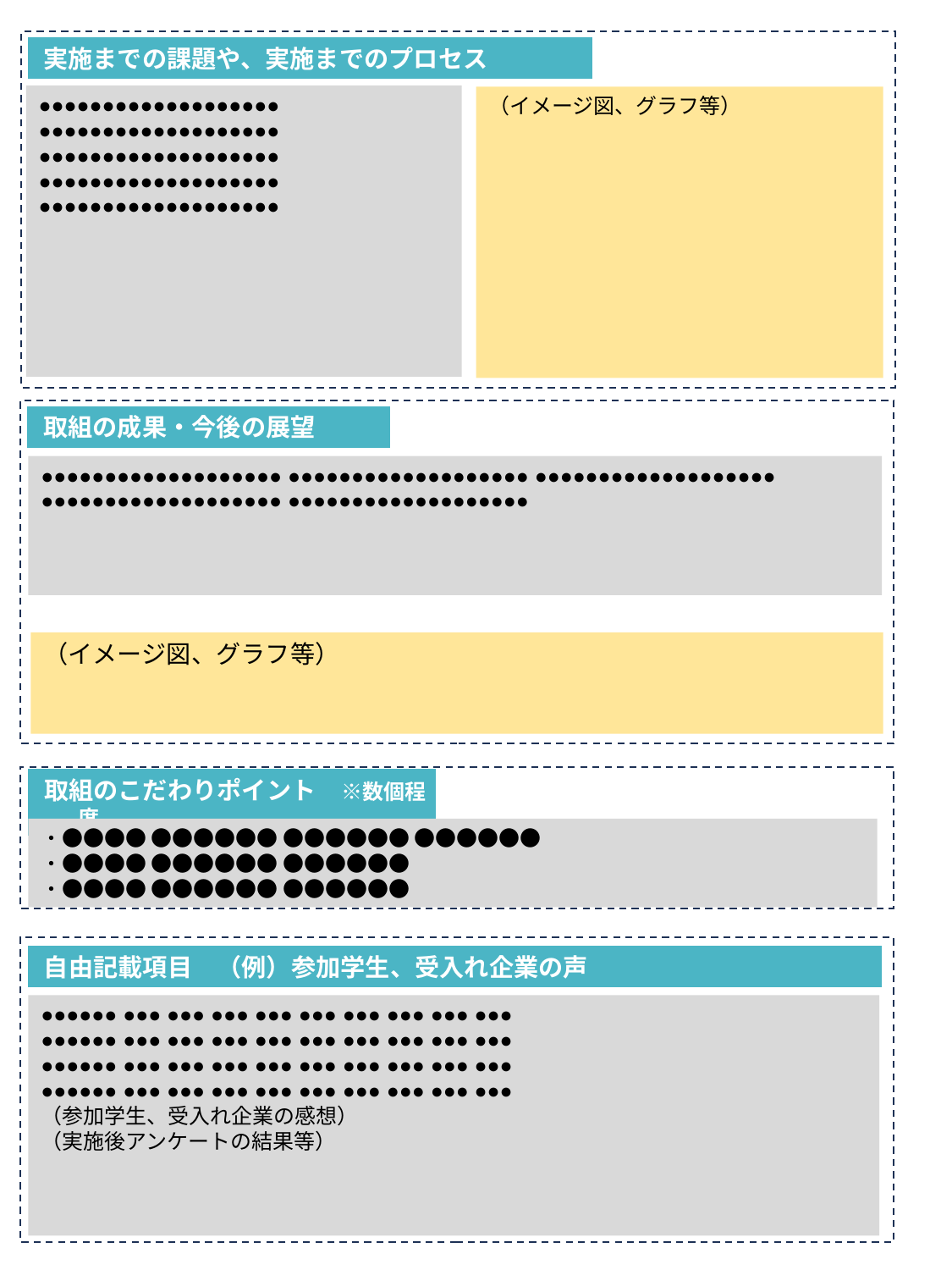

実施までの課題や、実施までのプロセス
・必須記載項目
・BIZ UDPゴシック、12pt
・フォーマットの様式に拘らず自由にご記載ください。
・図、表、写真等を適宜挿入してください。
・余白や行間、枠の大きさは適宜変更してください。

●●●●●●●●●●●●●●●●●●● ●●●●●●●●●●●●●●●●●●● ●●●●●●●●●●●●●●●●●●● ●●●●●●●●●●●●●●●●●●● ●●●●●●●●●●●●●●●●●●●

（イメージ図、グラフ等）

取組の成果・今後の展望
・必須記載項目
・BIZ UDPゴシック、12pt
・フォーマットの様式に拘らず自由にご記載ください。
・図、表、写真等を適宜挿入してください。
・余白や行間、枠の大きさは適宜変更してください。

●●●●●●●●●●●●●●●●●●● ●●●●●●●●●●●●●●●●●●● ●●●●●●●●●●●●●●●●●●● ●●●●●●●●●●●●●●●●●●● ●●●●●●●●●●●●●●●●●●●

（イメージ図、グラフ等）

・必須記載項目
・BIZ UDPゴシック、12pt
・余白や行間、枠の大きさは適宜変更してください。
取組のこだわりポイント　※数個程度
・●●●● ●●●●●● ●●●●●● ●●●●●●
・●●●● ●●●●●● ●●●●●●
・●●●● ●●●●●● ●●●●●●

自由記載項目　（例）参加学生、受入れ企業の声
・自由記載項目（自由にテーマを定め記載ください）
・BIZ UDPゴシック、12pt
・企業での実習風景や実習担当者の写真等を適宜挿入いただくことが可能です。
●●●●●● ●●● ●●● ●●● ●●● ●●● ●●● ●●● ●●● ●●●
●●●●●● ●●● ●●● ●●● ●●● ●●● ●●● ●●● ●●● ●●●
●●●●●● ●●● ●●● ●●● ●●● ●●● ●●● ●●● ●●● ●●●
●●●●●● ●●● ●●● ●●● ●●● ●●● ●●● ●●● ●●● ●●●
（参加学生、受入れ企業の感想）
（実施後アンケートの結果等）